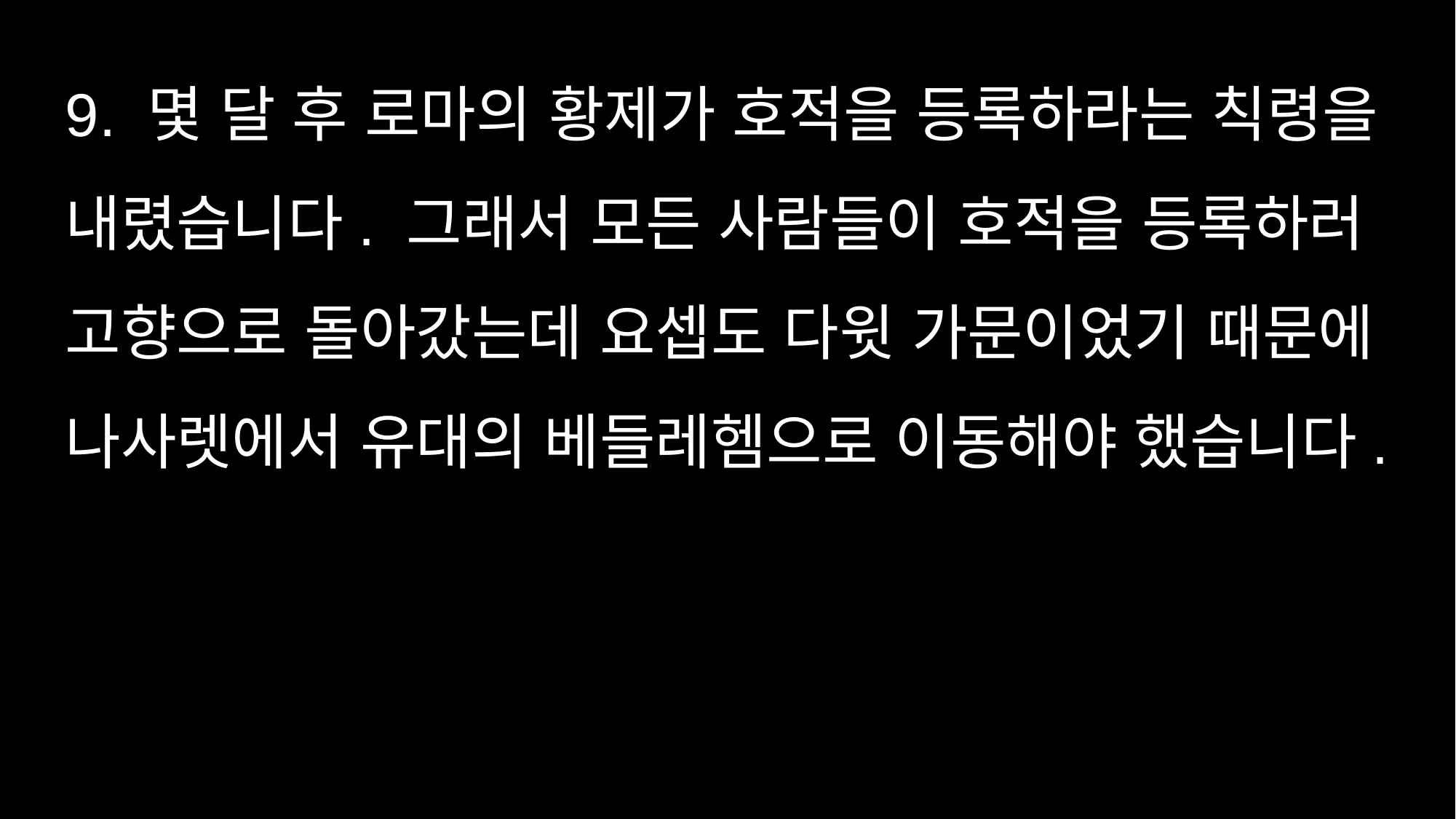

9. 몇 달 후 로마의 황제가 호적을 등록하라는 칙령을 내렸습니다. 그래서 모든 사람들이 호적을 등록하러 고향으로 돌아갔는데 요셉도 다윗 가문이었기 때문에 나사렛에서 유대의 베들레헴으로 이동해야 했습니다.